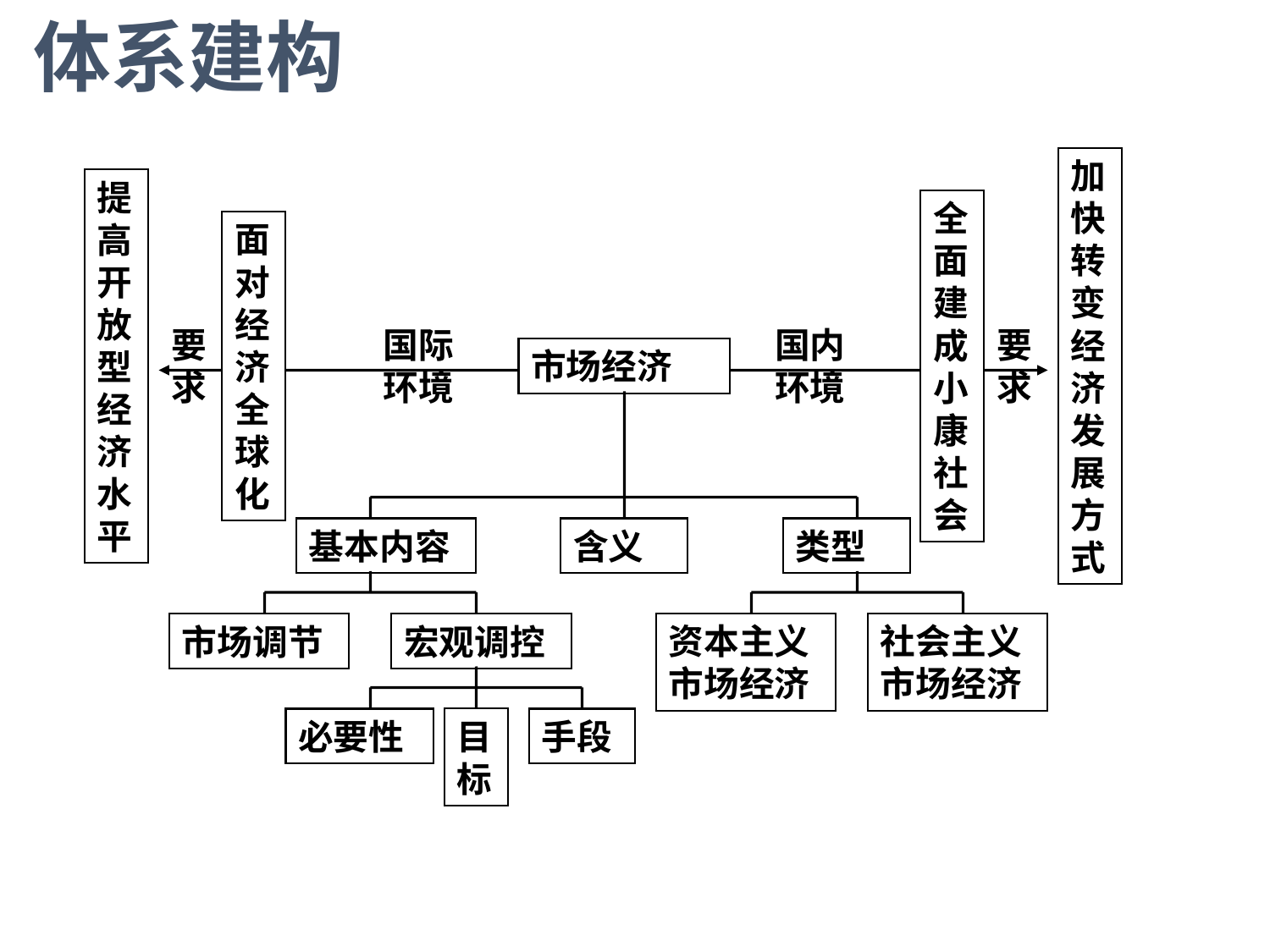

体系建构
加快转变经济发展方式
提高开放型经济水平
全面建成小康社会
面对经济全球化

要
求
国际
环境
国内
环境
要
求
市场经济

基本内容
含义
类型

市场调节
宏观调控
资本主义市场经济
社会主义市场经济

必要性
目标
手段